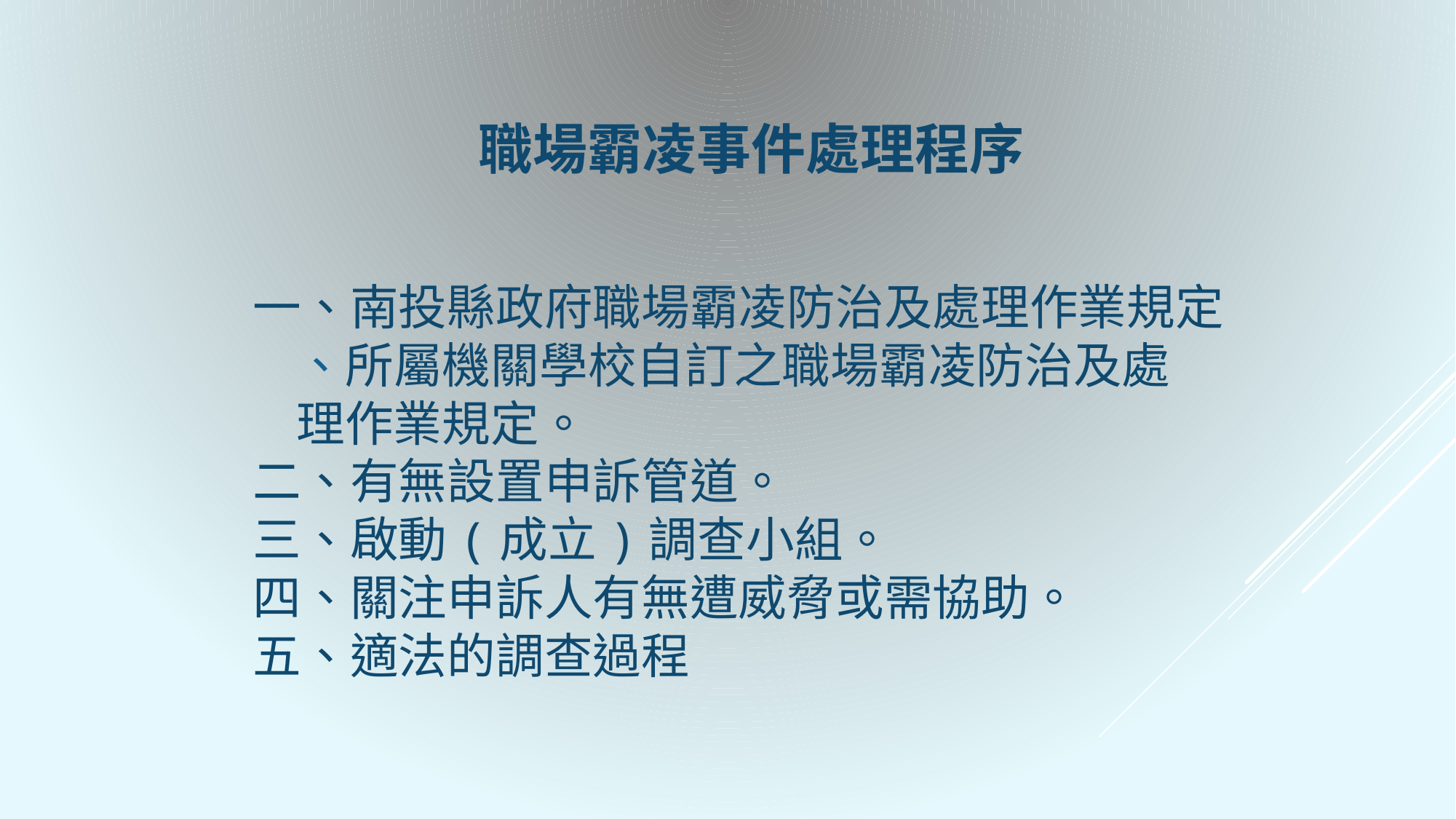

職場霸凌事件處理程序
# 一、南投縣政府職場霸凌防治及處理作業規定 、所屬機關學校自訂之職場霸凌防治及處 理作業規定。 二、有無設置申訴管道。 三、啟動(成立)調查小組。 四、關注申訴人有無遭威脅或需協助。 五、適法的調查過程